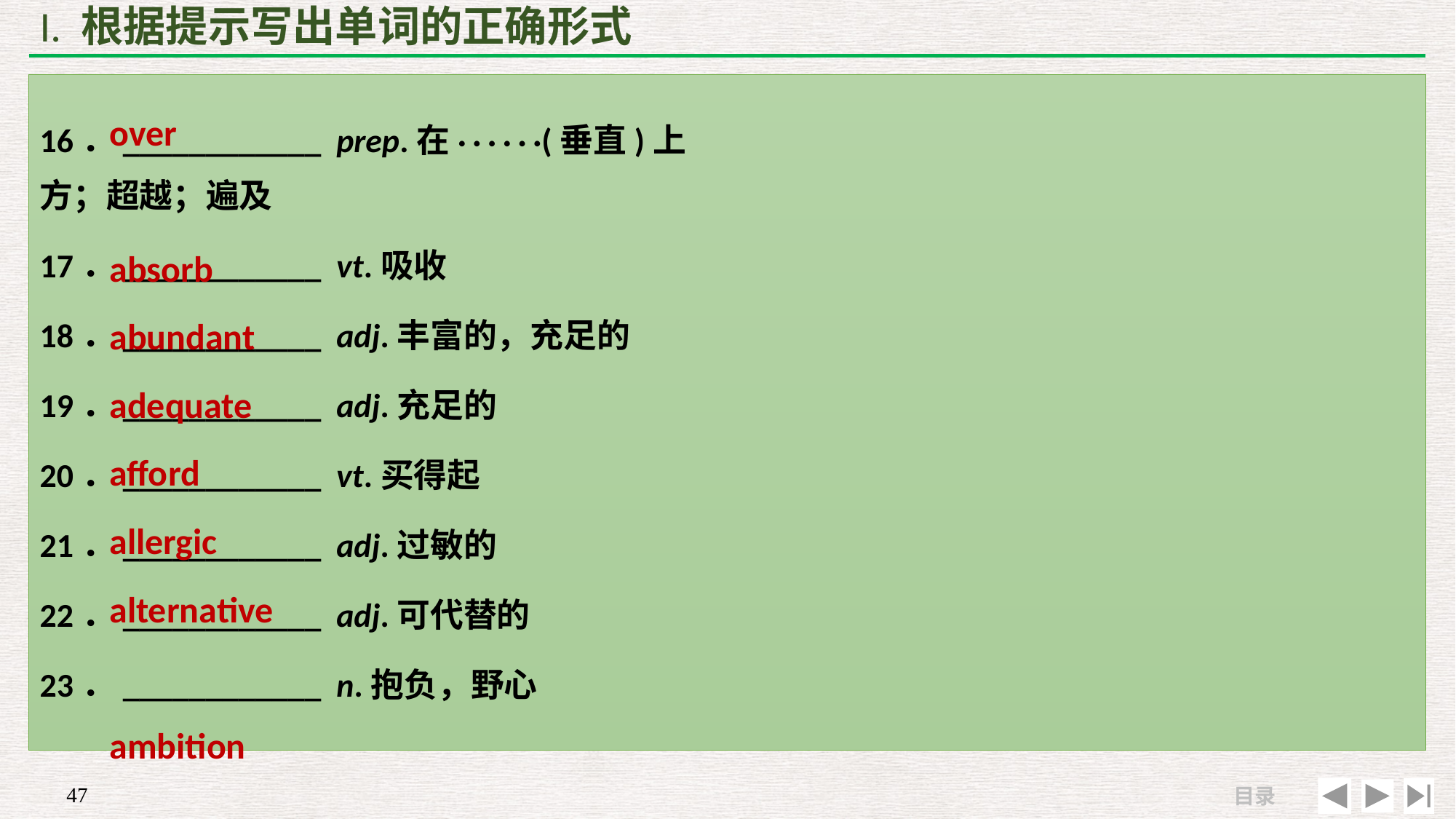

# I. 根据提示写出单词的正确形式

over

absorb
abundant
adequate
afford
allergic
alternative
ambition
16．____________  prep.在· · · · · ·(垂直)上方；超越；遍及
17．____________  vt.吸收
18．____________  adj.丰富的，充足的
19．____________  adj.充足的
20．____________  vt.买得起
21．____________  adj.过敏的
22．____________  adj.可代替的
23．____________  n.抱负，野心